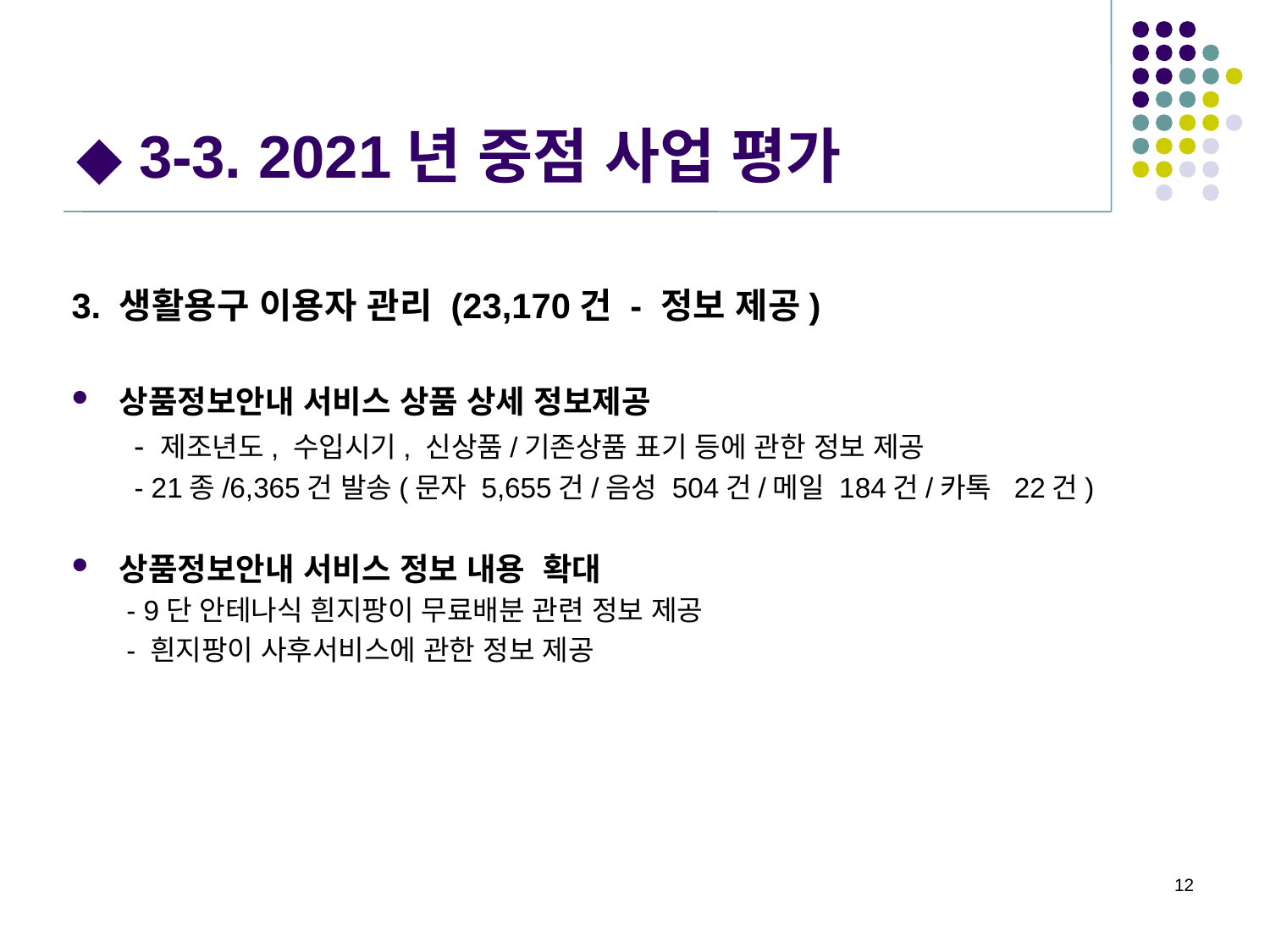

# ◆ 3-3. 2021년 중점 사업 평가

3. 생활용구 이용자 관리 (23,170건 - 정보 제공)

상품정보안내 서비스 상품 상세 정보제공
       - 제조년도, 수입시기, 신상품/기존상품 표기 등에 관한 정보 제공
        - 21종/6,365건 발송(문자 5,655건/음성 504건/메일 184건/카톡  22건)

상품정보안내 서비스 정보 내용  확대
       - 9단 안테나식 흰지팡이 무료배분 관련 정보 제공
       - 흰지팡이 사후서비스에 관한 정보 제공

12